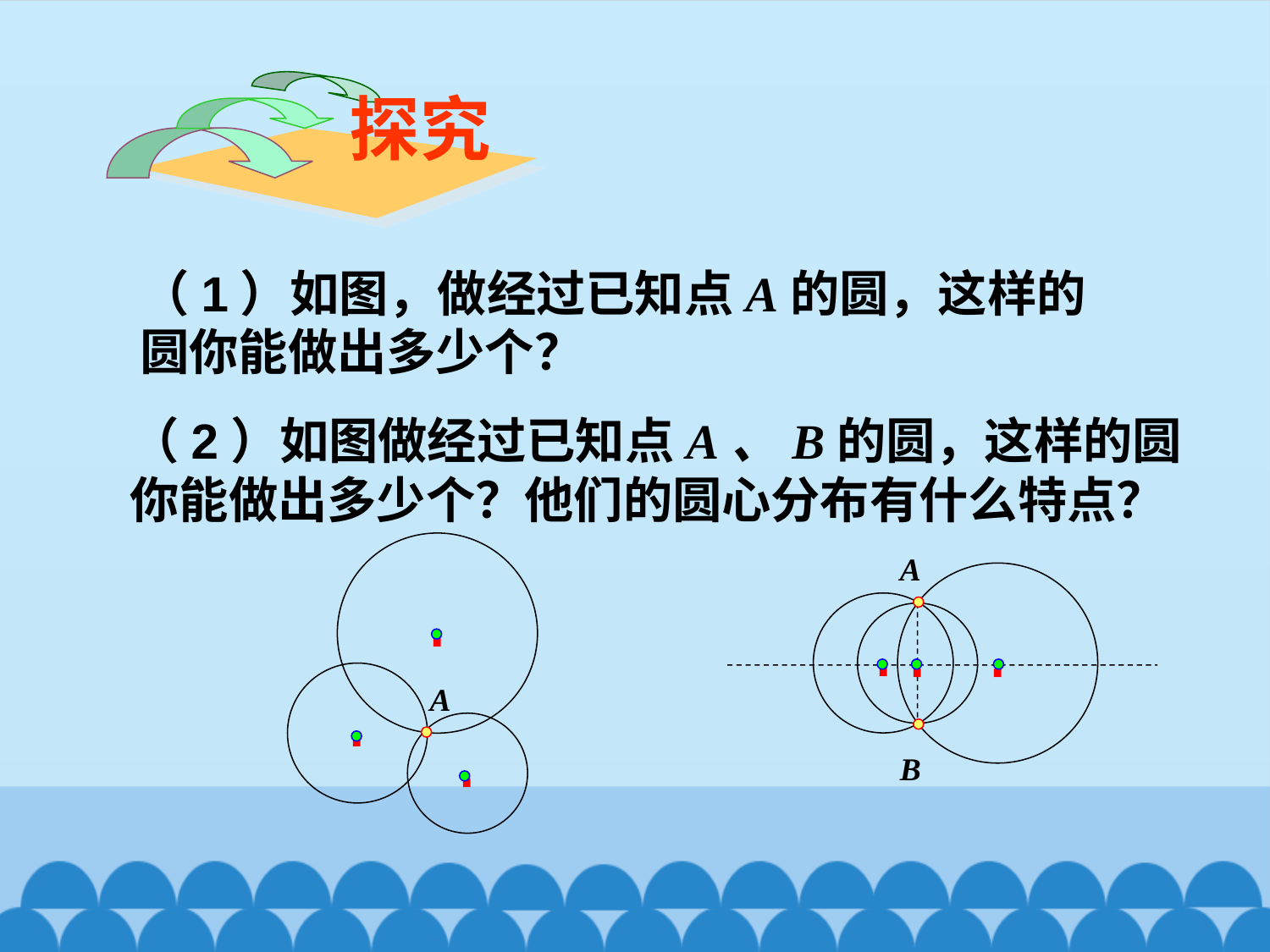

探究

（1）如图，做经过已知点A的圆，这样的圆你能做出多少个？
（2）如图做经过已知点A、B的圆，这样的圆你能做出多少个？他们的圆心分布有什么特点？
·
A
·
·

·

·

A
·

B